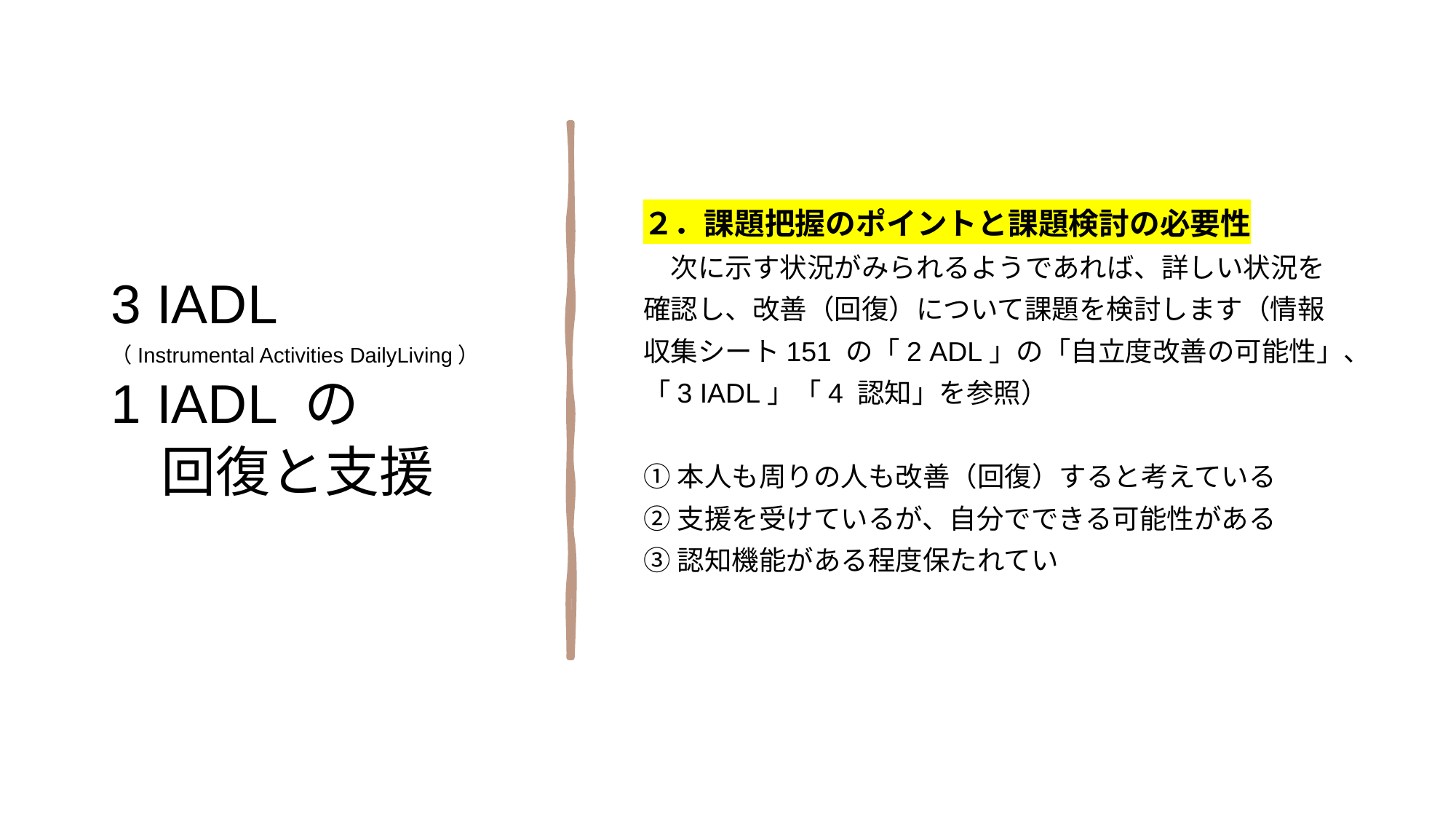

3 IADL
（Instrumental Activities DailyLiving）
1 IADL の
   回復と支援
２．課題把握のポイントと課題検討の必要性
　次に示す状況がみられるようであれば、詳しい状況を
確認し、改善（回復）について課題を検討します（情報
収集シート151 の「2 ADL」の「自立度改善の可能性」、
「3 IADL」「4 認知」を参照）

①本人も周りの人も改善（回復）すると考えている
②支援を受けているが、自分でできる可能性がある
③認知機能がある程度保たれてい